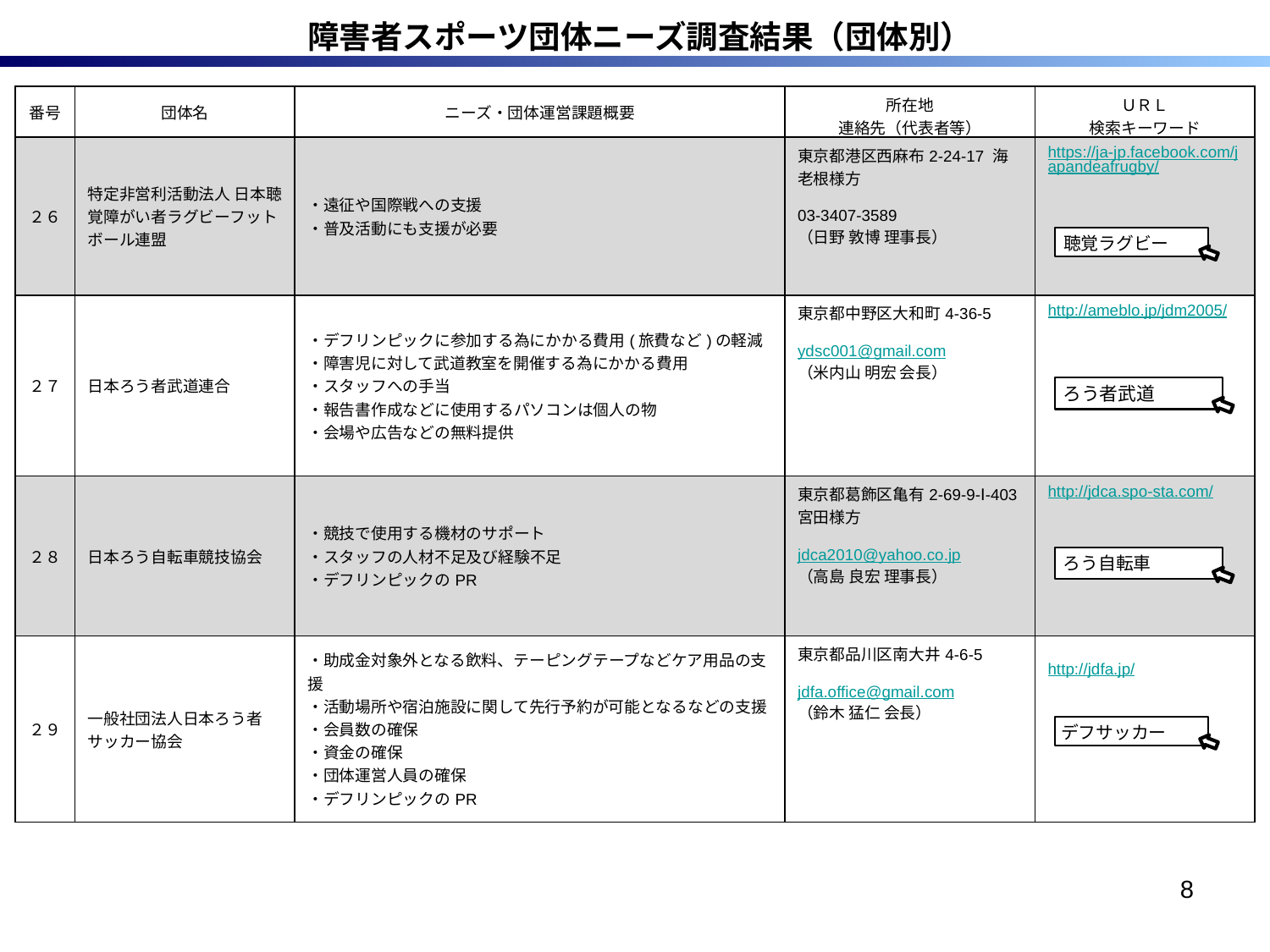

障害者スポーツ団体ニーズ調査結果（団体別）

| 番号 | 団体名 | ニーズ・団体運営課題概要 | 所在地 連絡先（代表者等） | ＵＲＬ 検索キーワード |
| --- | --- | --- | --- | --- |
| ２６ | 特定非営利活動法人 日本聴覚障がい者ラグビーフットボール連盟 | ・遠征や国際戦への支援 ・普及活動にも支援が必要 | 東京都港区西麻布2-24-17 海老根様方 03-3407-3589 （日野 敦博 理事長） | https://ja-jp.facebook.com/japandeafrugby/ |
| ２７ | 日本ろう者武道連合 | ・デフリンピックに参加する為にかかる費用(旅費など)の軽減 ・障害児に対して武道教室を開催する為にかかる費用 ・スタッフへの手当 ・報告書作成などに使用するパソコンは個人の物 ・会場や広告などの無料提供 | 東京都中野区大和町4-36-5 ydsc001@gmail.com （米内山 明宏 会長） | http://ameblo.jp/jdm2005/ |
| ２８ | 日本ろう自転車競技協会 | ・競技で使用する機材のサポート ・スタッフの人材不足及び経験不足 ・デフリンピックのPR | 東京都葛飾区亀有2-69-9-Ⅰ-403 宮田様方 jdca2010@yahoo.co.jp （高島 良宏 理事長） | http://jdca.spo-sta.com/ |
| ２９ | 一般社団法人日本ろう者サッカー協会 | ・助成金対象外となる飲料、テーピングテープなどケア用品の支援 ・活動場所や宿泊施設に関して先行予約が可能となるなどの支援 ・会員数の確保 ・資金の確保 ・団体運営人員の確保 ・デフリンピックのPR | 東京都品川区南大井4-6-5 jdfa.office@gmail.com （鈴木 猛仁 会長） | http://jdfa.jp/ |
聴覚ラグビー

ろう者武道

ろう自転車

デフサッカー

8